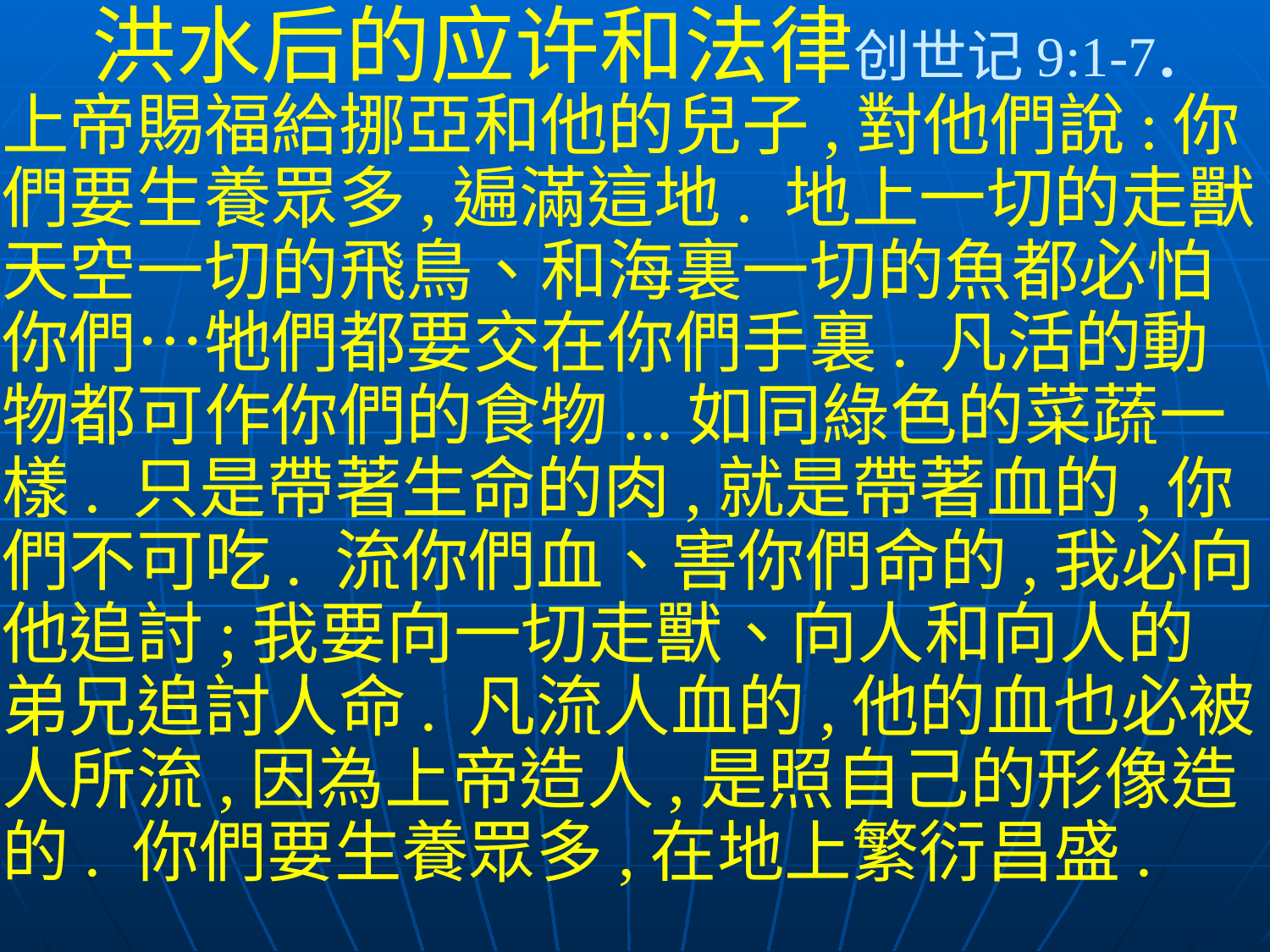

洪水后的应许和法律创世记9:1-7.
上帝賜福給挪亞和他的兒子,對他們說:你們要生養眾多,遍滿這地. 地上一切的走獸、天空一切的飛鳥、和海裏一切的魚都必怕你們…牠們都要交在你們手裏. 凡活的動物都可作你們的食物...如同綠色的菜蔬一樣. 只是帶著生命的肉,就是帶著血的,你們不可吃. 流你們血、害你們命的,我必向他追討;我要向一切走獸、向人和向人的弟兄追討人命. 凡流人血的,他的血也必被人所流,因為上帝造人,是照自己的形像造的. 你們要生養眾多,在地上繁衍昌盛.